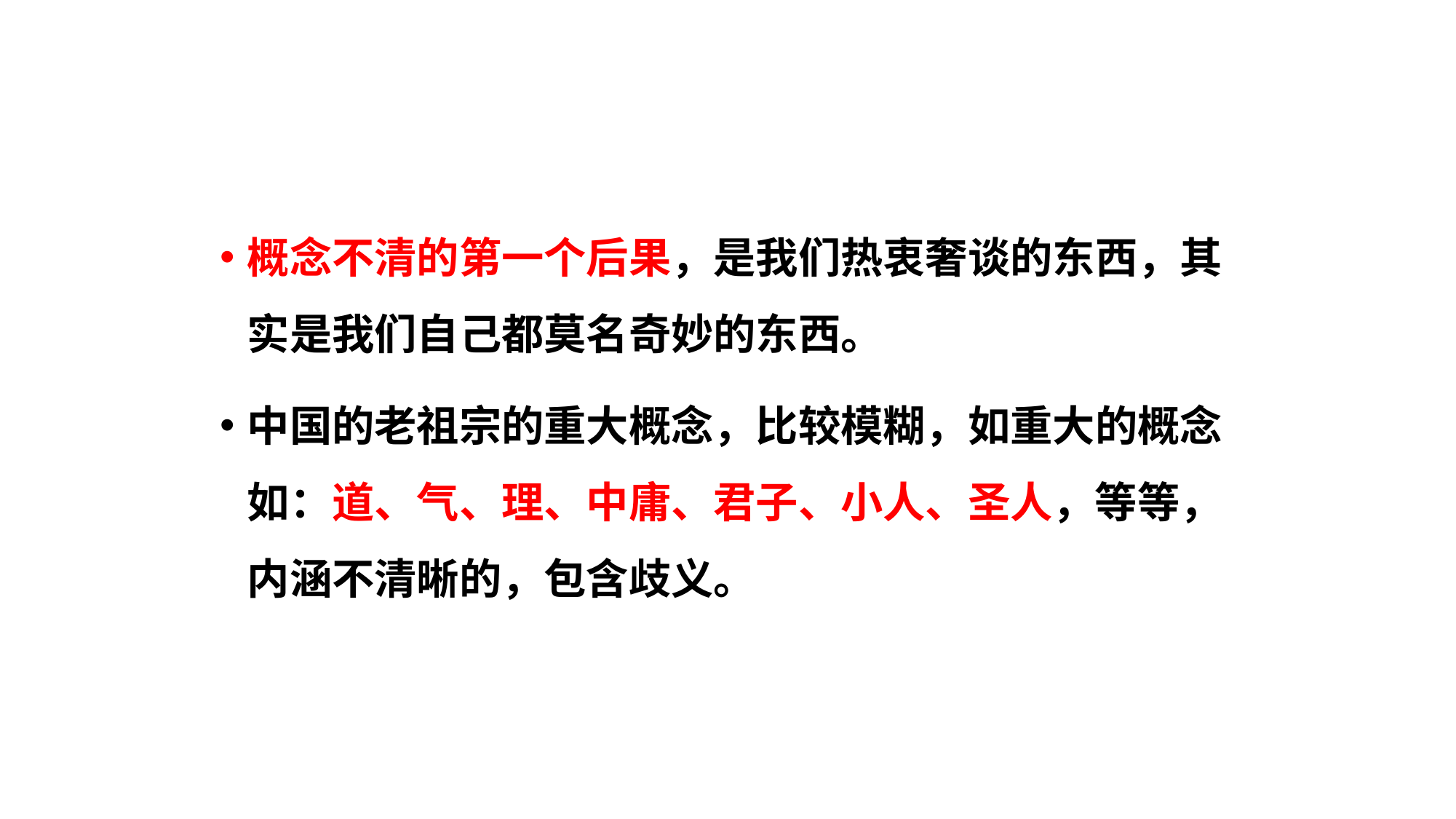

概念不清的第一个后果，是我们热衷奢谈的东西，其实是我们自己都莫名奇妙的东西。
中国的老祖宗的重大概念，比较模糊，如重大的概念如：道、气、理、中庸、君子、小人、圣人，等等，内涵不清晰的，包含歧义。